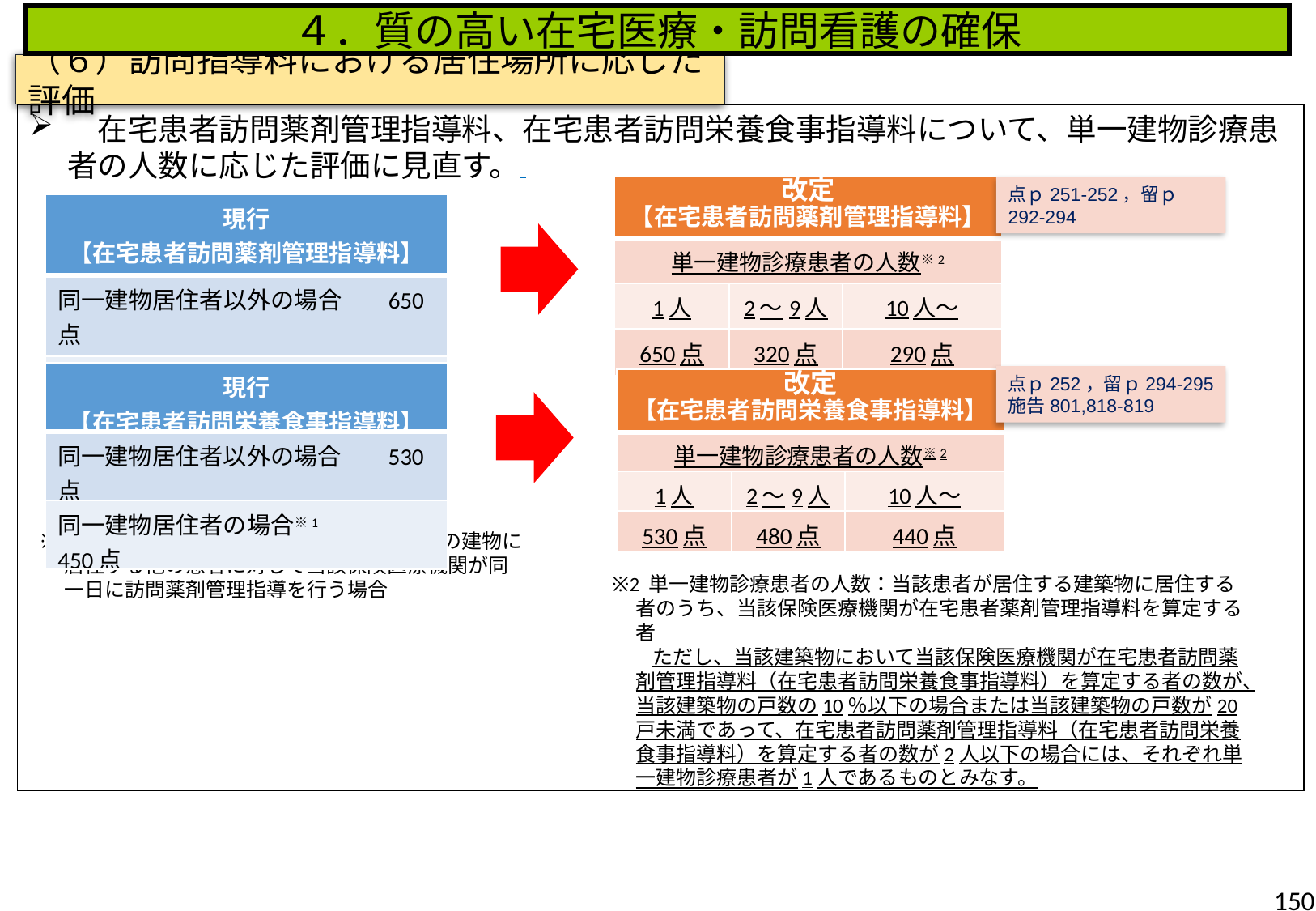

４．質の高い在宅医療・訪問看護の確保
（６）訪問指導料における居住場所に応じた評価
　在宅患者訪問薬剤管理指導料、在宅患者訪問栄養食事指導料について、単一建物診療患者の人数に応じた評価に見直す。

| 改定 【在宅患者訪問薬剤管理指導料】 |  |  |
| --- | --- | --- |
| 単一建物診療患者の人数※2 |  |  |
| 1人 | 2～9人 | 10人～ |
| 650点 | 320点 | 290点 |
点ｐ251-252，留ｐ292-294
| 現行 【在宅患者訪問薬剤管理指導料】 |
| --- |
| 同一建物居住者以外の場合　 650点 |
| 同一建物居住者の場合※1　　　 300点 |

| 現行 【在宅患者訪問栄養食事指導料】 |
| --- |
| 同一建物居住者以外の場合　 530点 |
| 同一建物居住者の場合※1　　　 450点 |
点ｐ252，留ｐ294-295
施告801,818-819
| 改定 【在宅患者訪問栄養食事指導料】 |  |  |
| --- | --- | --- |
| 単一建物診療患者の人数※2 |  |  |
| 1人 | 2～9人 | 10人～ |
| 530点 | 480点 | 440点 |

※1 同一建物居住者の場合；当該患者と同一の建物に居住する他の患者に対して当該保険医療機関が同一日に訪問薬剤管理指導を行う場合
※2 単一建物診療患者の人数：当該患者が居住する建築物に居住する者のうち、当該保険医療機関が在宅患者薬剤管理指導料を算定する者
        ただし、当該建築物において当該保険医療機関が在宅患者訪問薬剤管理指導料（在宅患者訪問栄養食事指導料）を算定する者の数が、当該建築物の戸数の10％以下の場合または当該建築物の戸数が20戸未満であって、在宅患者訪問薬剤管理指導料（在宅患者訪問栄養食事指導料）を算定する者の数が2人以下の場合には、それぞれ単一建物診療患者が1人であるものとみなす。
150